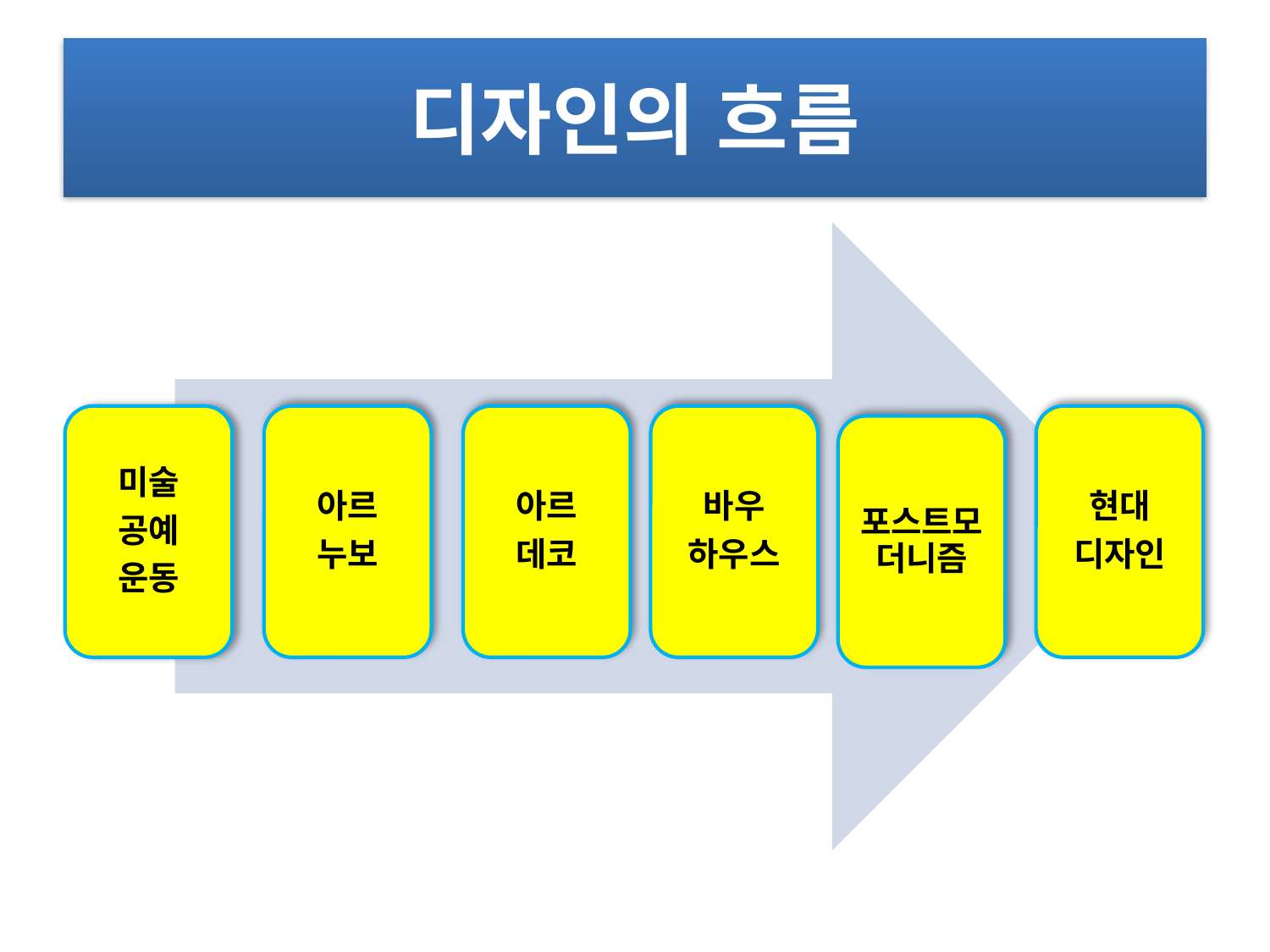

# 디자인의 흐름
미술
공예
운동
아르
누보
아르
데코
바우
하우스
포스트모더니즘
현대
디자인